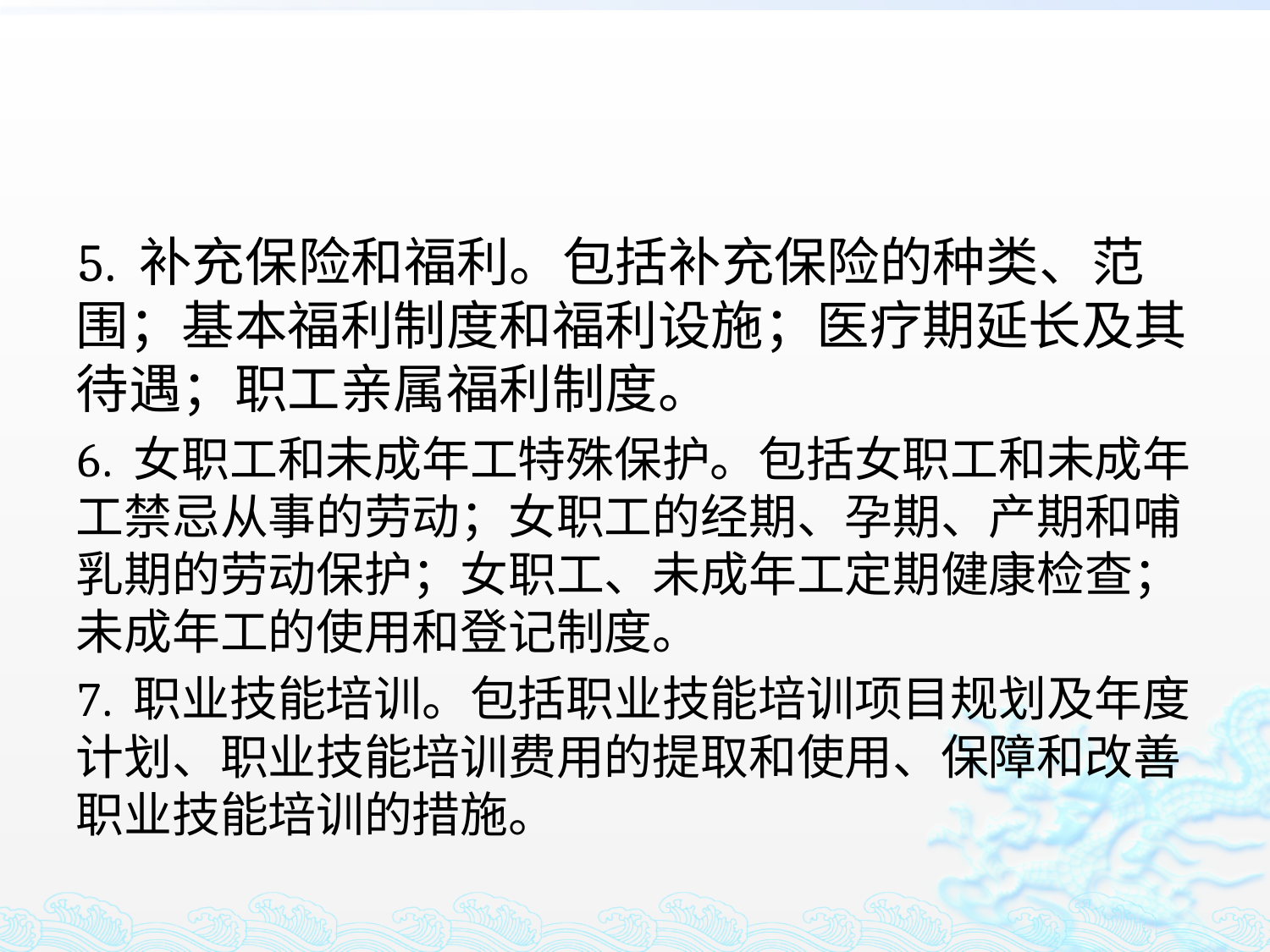

#
5. 补充保险和福利。包括补充保险的种类、范围；基本福利制度和福利设施；医疗期延长及其待遇；职工亲属福利制度。
6. 女职工和未成年工特殊保护。包括女职工和未成年工禁忌从事的劳动；女职工的经期、孕期、产期和哺乳期的劳动保护；女职工、未成年工定期健康检查；未成年工的使用和登记制度。
7. 职业技能培训。包括职业技能培训项目规划及年度计划、职业技能培训费用的提取和使用、保障和改善职业技能培训的措施。